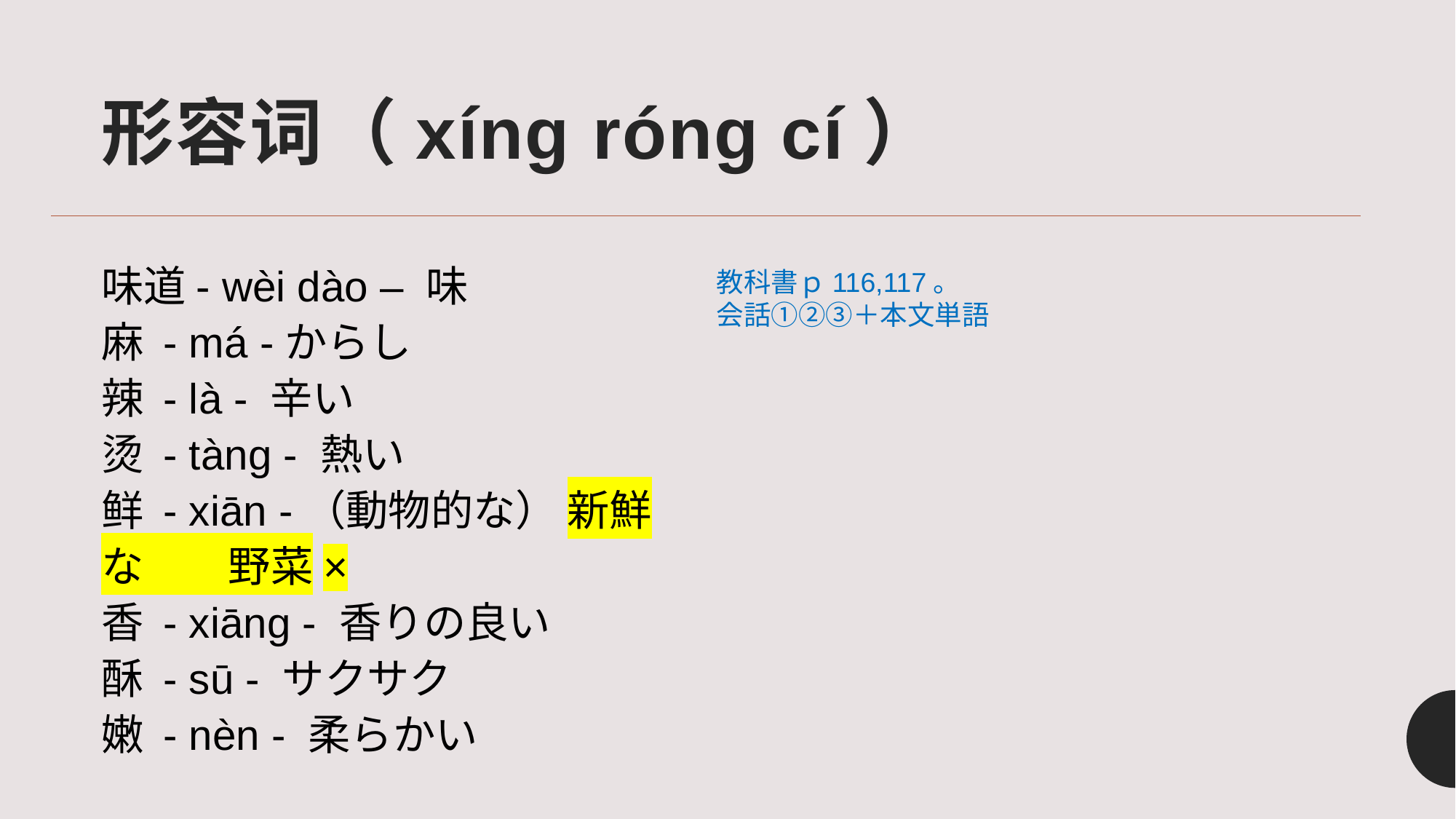

# 形容词（xíng róng cí）
味道- wèi dào – 味
麻 - má -からし
辣 - là - 辛い
烫 - tàng - 熱い
鲜 - xiān -（動物的な） 新鮮な　　野菜×
香 - xiāng - 香りの良い
酥 - sū - サクサク
嫩 - nèn - 柔らかい
教科書ｐ116,117。
会話①②③＋本文単語